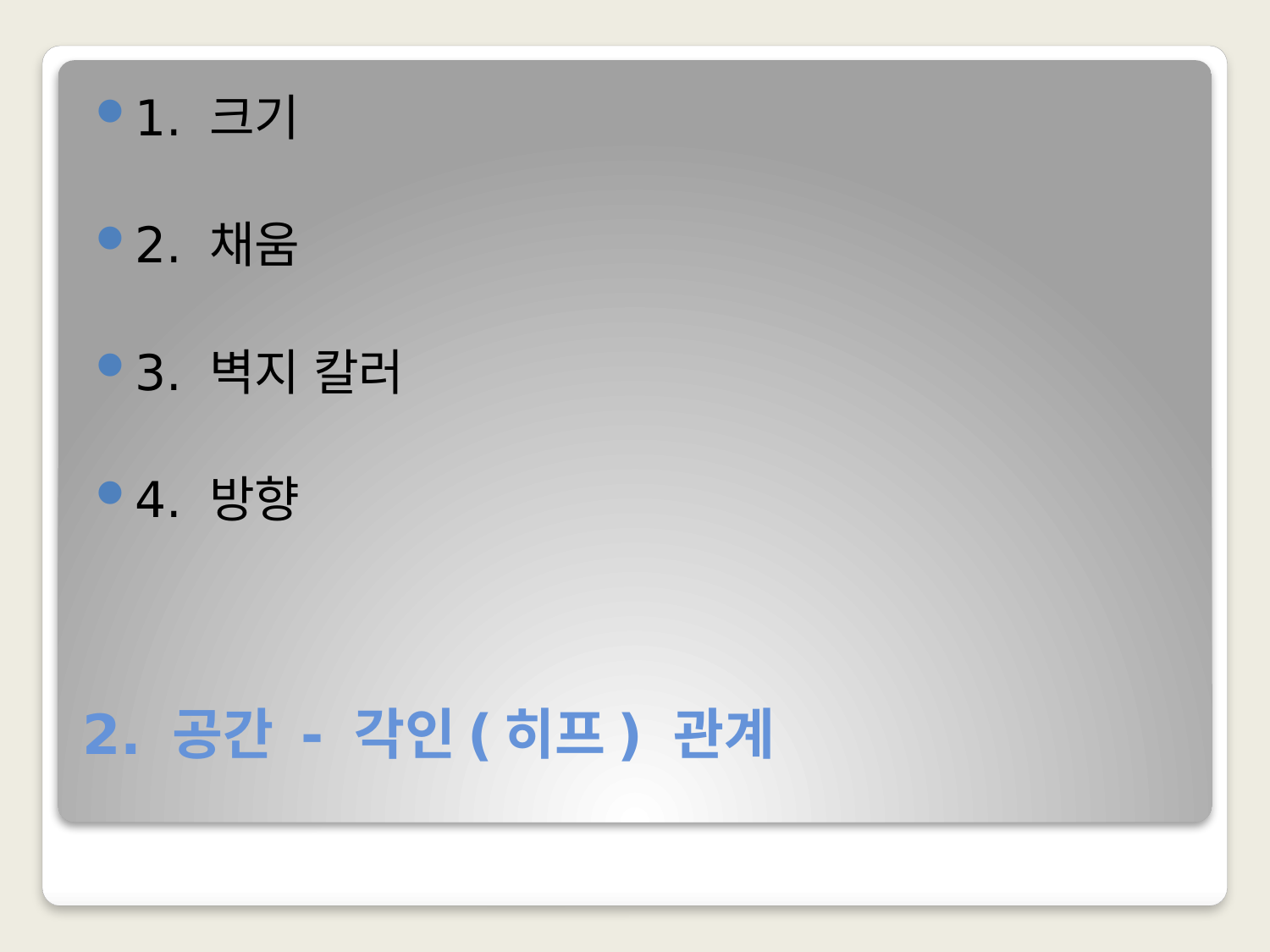

1. 크기

2. 채움

3. 벽지 칼러

4. 방향
# 2. 공간 - 각인(히프) 관계